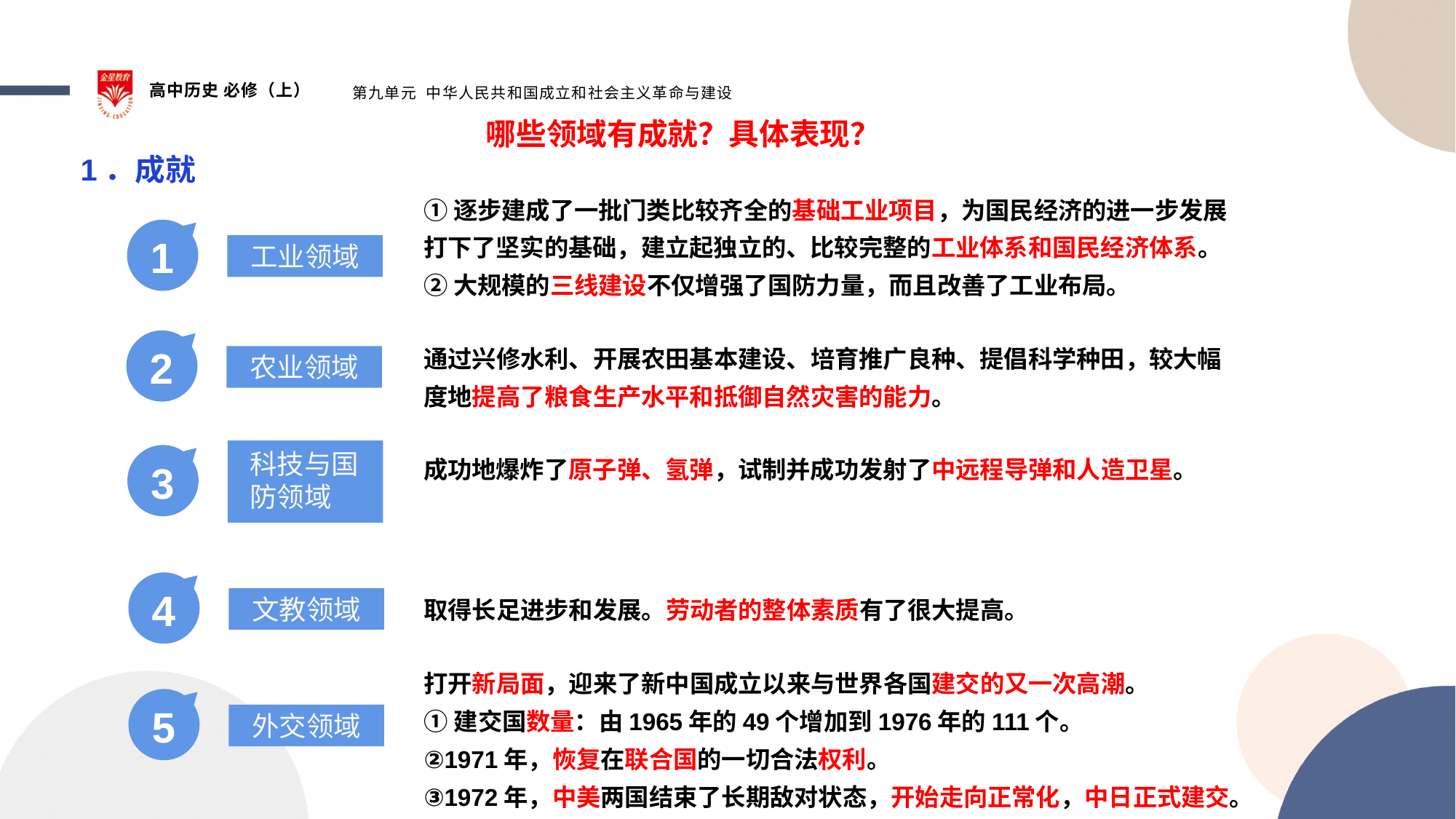

高中历史 必修（上）

第九单元  中华人民共和国成立和社会主义革命与建设
哪些领域有成就？具体表现？
1．成就
①逐步建成了一批门类比较齐全的基础工业项目，为国民经济的进一步发展打下了坚实的基础，建立起独立的、比较完整的工业体系和国民经济体系。
②大规模的三线建设不仅增强了国防力量，而且改善了工业布局。

1
工业领域

2
农业领域

通过兴修水利、开展农田基本建设、培育推广良种、提倡科学种田，较大幅度地提高了粮食生产水平和抵御自然灾害的能力。

科技与国防领域
3
成功地爆炸了原子弹、氢弹，试制并成功发射了中远程导弹和人造卫星。

4
文教领域

取得长足进步和发展。劳动者的整体素质有了很大提高。
打开新局面，迎来了新中国成立以来与世界各国建交的又一次高潮。
①建交国数量：由1965年的49个增加到1976年的111个。
②1971年，恢复在联合国的一切合法权利。
③1972年，中美两国结束了长期敌对状态，开始走向正常化，中日正式建交。

5
外交领域